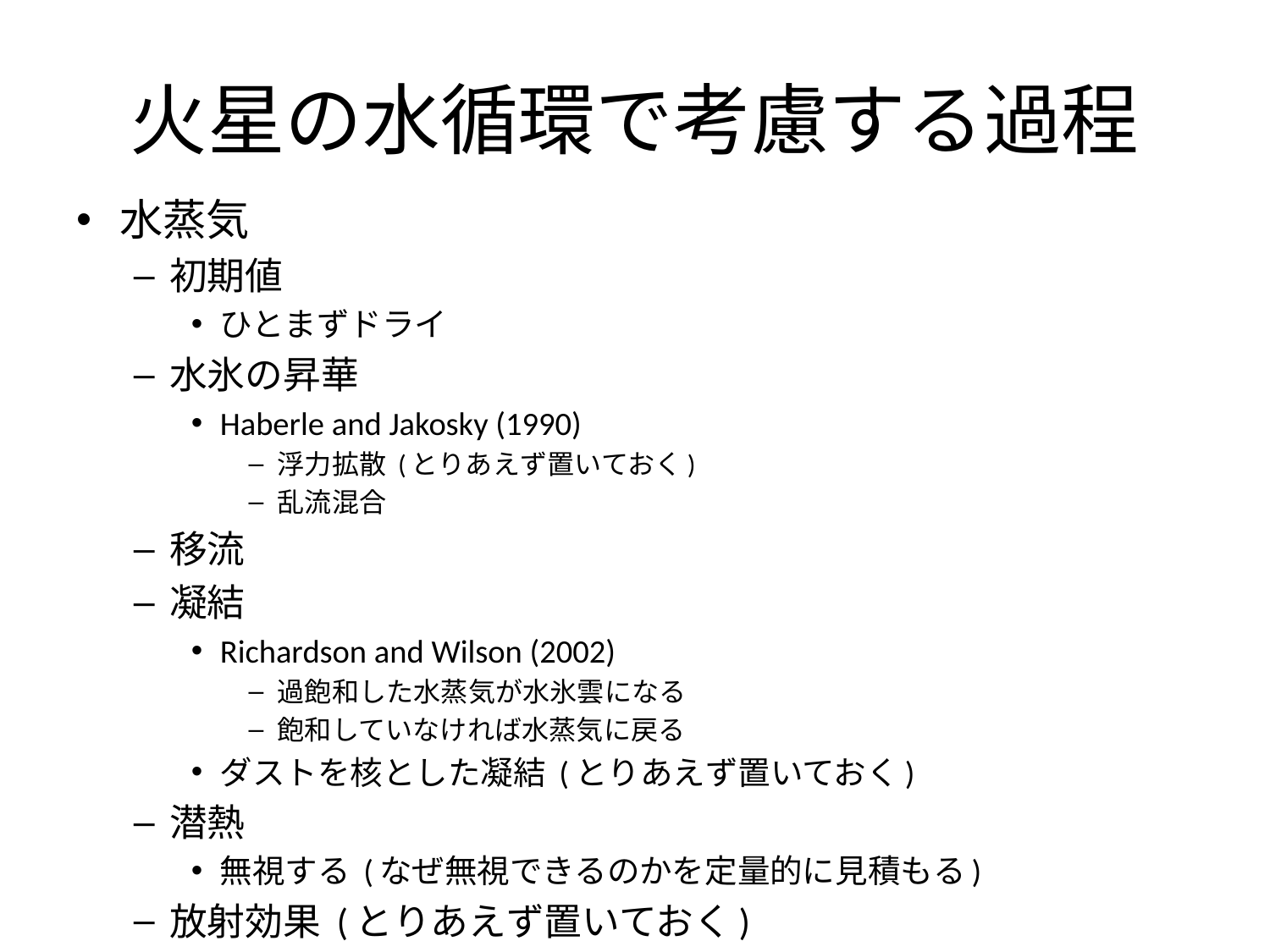

# 火星の水循環で考慮する過程
水蒸気
初期値
ひとまずドライ
水氷の昇華
Haberle and Jakosky (1990)
浮力拡散 (とりあえず置いておく)
乱流混合
移流
凝結
Richardson and Wilson (2002)
過飽和した水蒸気が水氷雲になる
飽和していなければ水蒸気に戻る
ダストを核とした凝結 (とりあえず置いておく)
潜熱
無視する (なぜ無視できるのかを定量的に見積もる)
放射効果 (とりあえず置いておく)